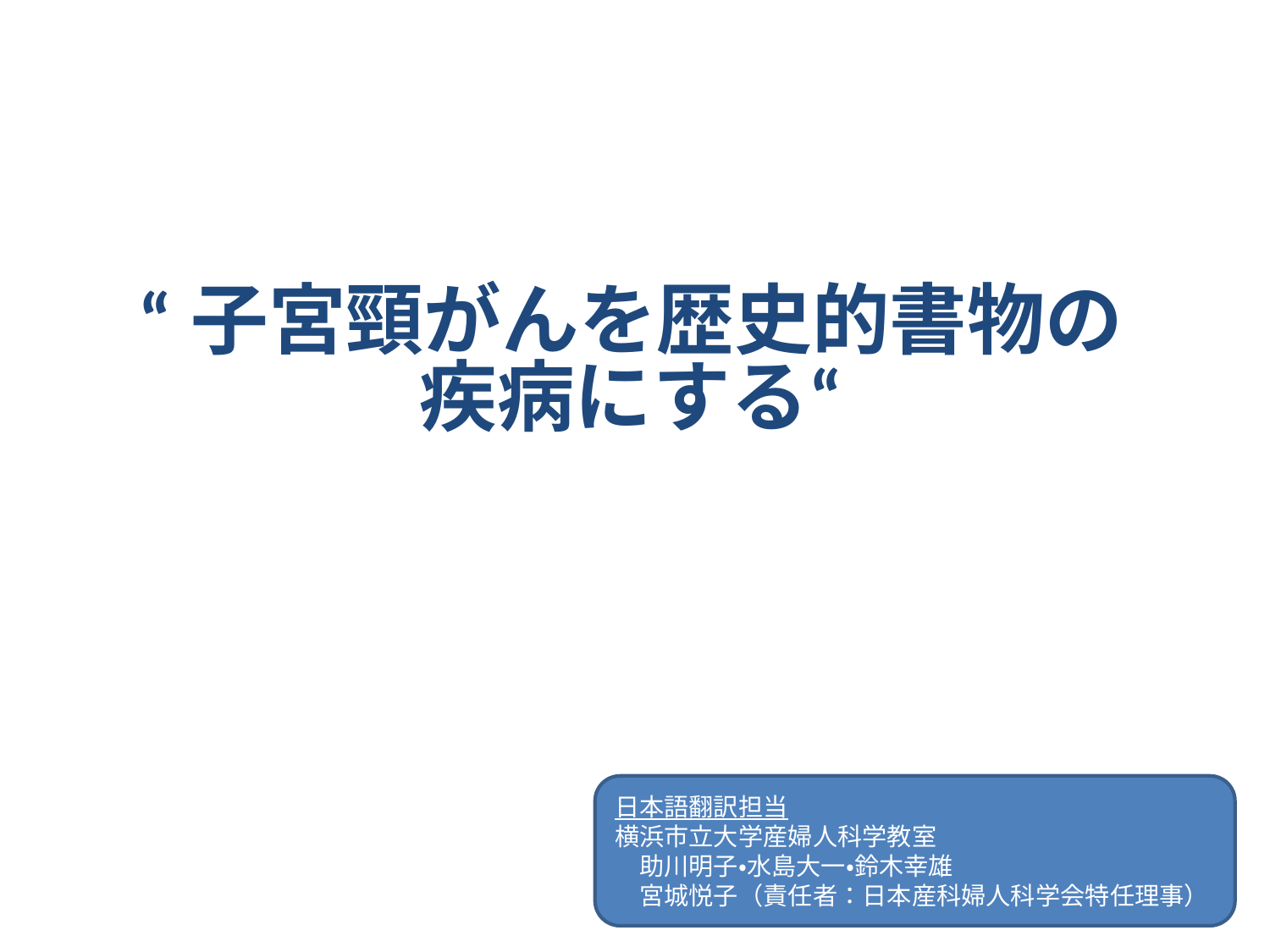

“子宮頸がんを歴史的書物の
疾病にする“

日本語翻訳担当
横浜市立大学産婦人科学教室
　助川明子・水島大一・鈴木幸雄
　宮城悦子（責任者：日本産科婦人科学会特任理事）